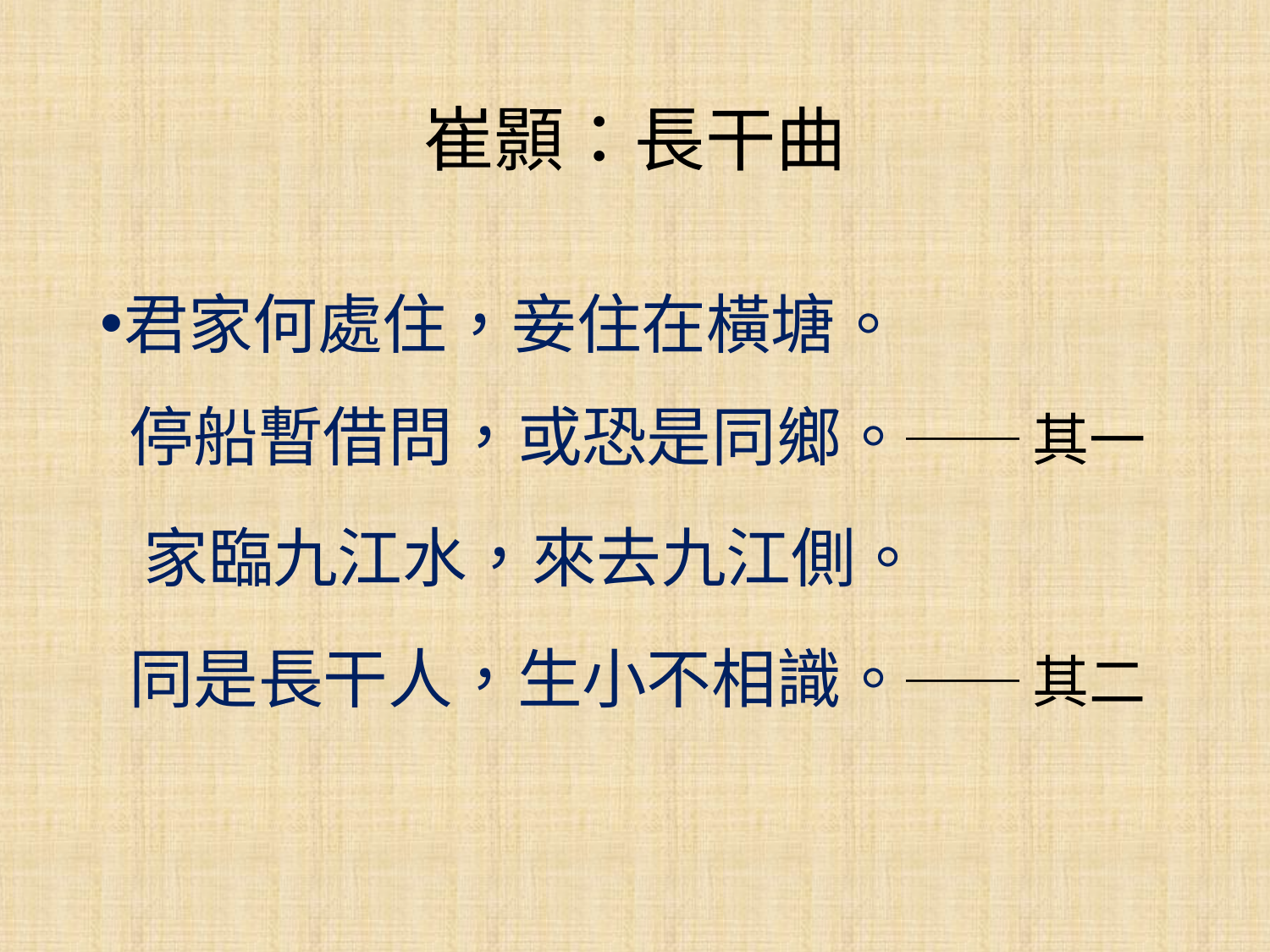

# 崔顥：長干曲
君家何處住，妾住在橫塘。
 停船暫借問，或恐是同鄉。── 其一
  家臨九江水，來去九江側。
 同是長干人，生小不相識。── 其二